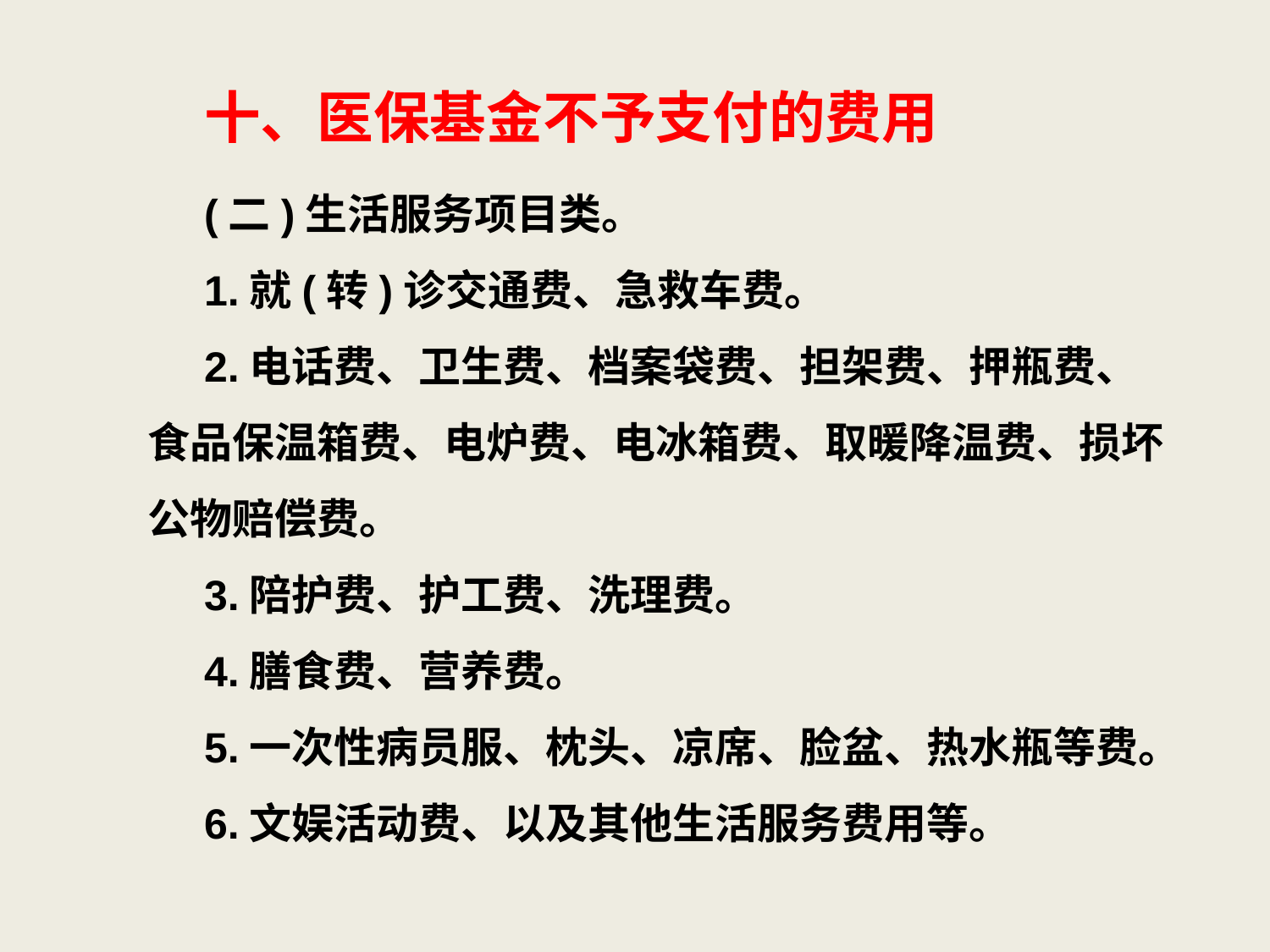

十、医保基金不予支付的费用
(二)生活服务项目类。
1.就(转)诊交通费、急救车费。
2.电话费、卫生费、档案袋费、担架费、押瓶费、食品保温箱费、电炉费、电冰箱费、取暖降温费、损坏公物赔偿费。
3.陪护费、护工费、洗理费。
4.膳食费、营养费。
5.一次性病员服、枕头、凉席、脸盆、热水瓶等费。
6.文娱活动费、以及其他生活服务费用等。